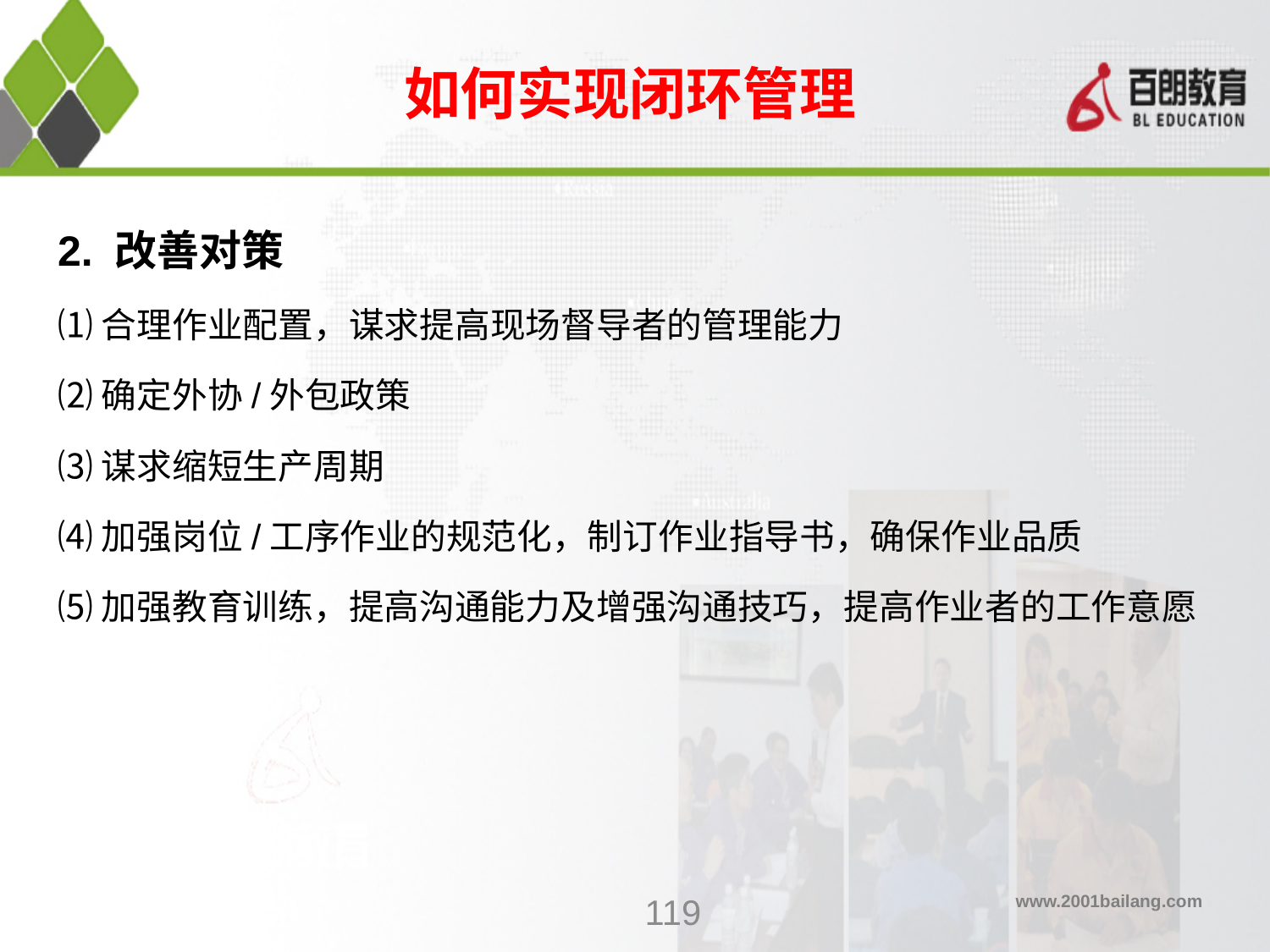

如何实现闭环管理
# 2. 改善对策
⑴合理作业配置，谋求提高现场督导者的管理能力
⑵确定外协/外包政策
⑶谋求缩短生产周期
⑷加强岗位/工序作业的规范化，制订作业指导书，确保作业品质
⑸加强教育训练，提高沟通能力及增强沟通技巧，提高作业者的工作意愿
119